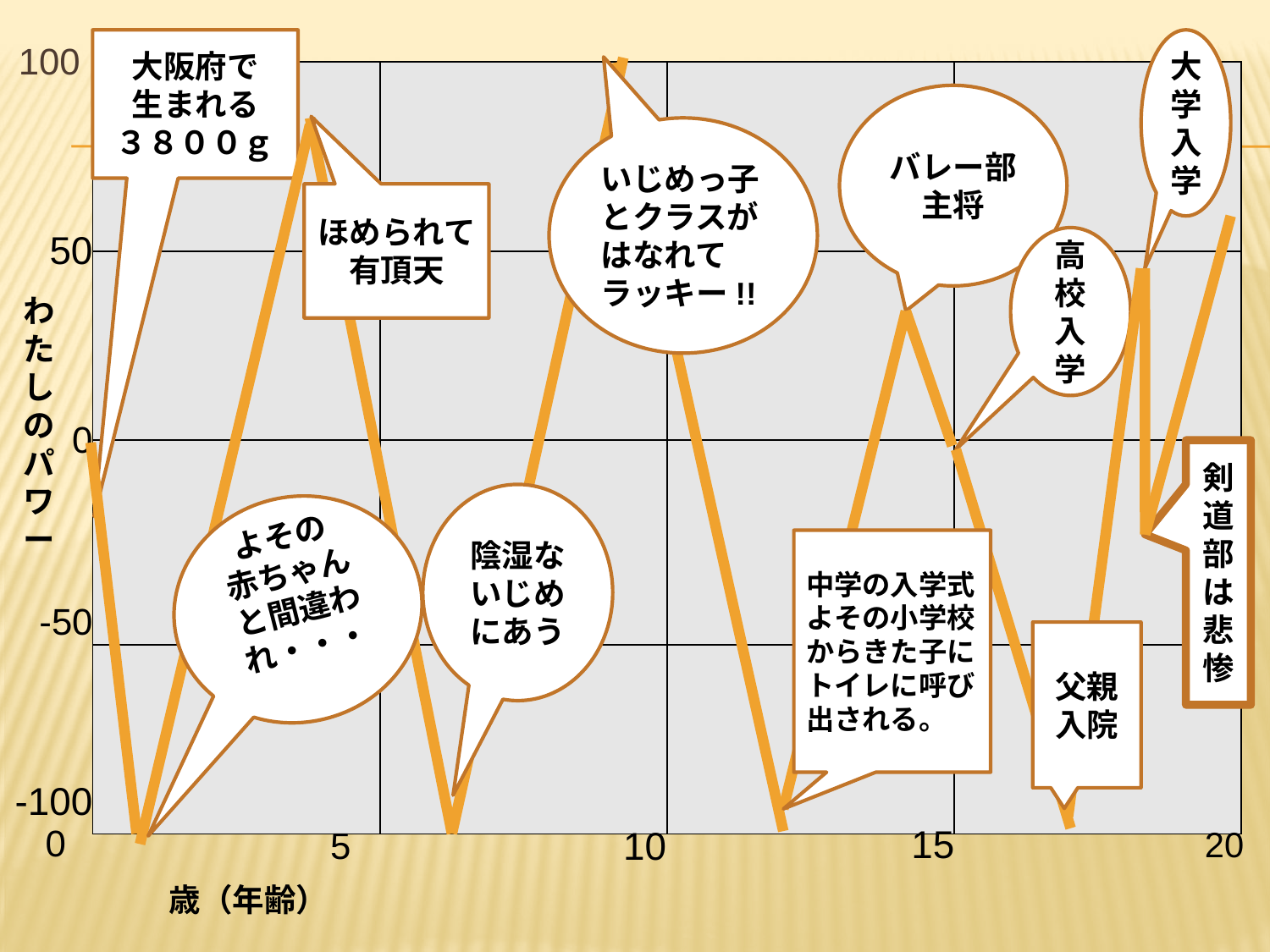

大学入学
大阪府で
生まれる
３８００ｇ
100
|  |  |  |  |
| --- | --- | --- | --- |
|  |  |  |  |
|  |  |  |  |
|  |  |  |  |
バレー部
主将
いじめっ子とクラスがはなれてラッキー!!
ほめられて有頂天
50
高校入学
わたしのパワー
0
剣道部は悲惨
陰湿な
いじめにあう
よその
赤ちゃんと間違われ・・・

中学の入学式
よその小学校からきた子にトイレに呼び出される。
-50
父親入院
-100
20
15
0
5
10
歳（年齢）